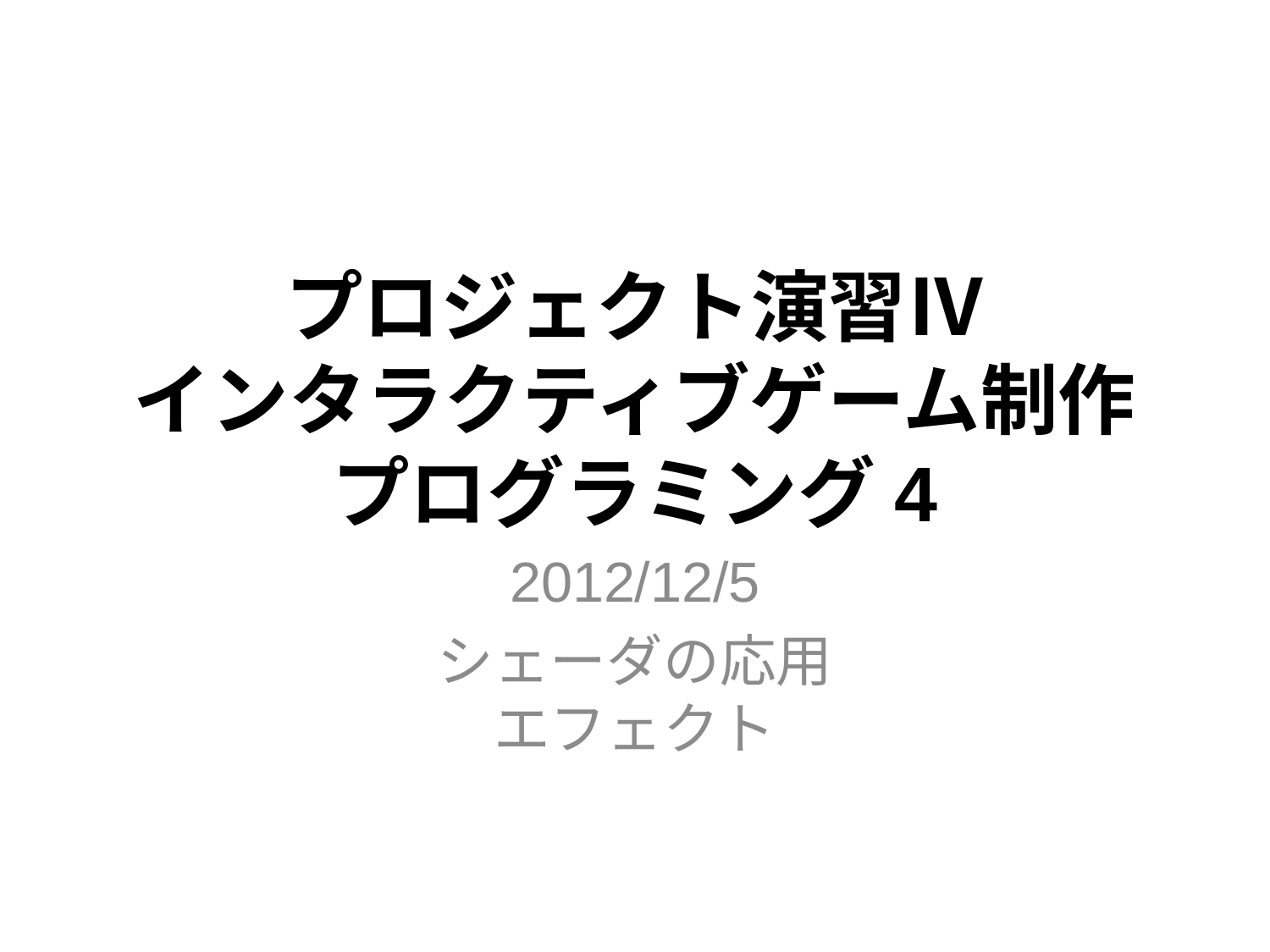

# プロジェクト演習Ⅳ インタラクティブゲーム制作 プログラミング4
2012/12/5
シェーダの応用
エフェクト